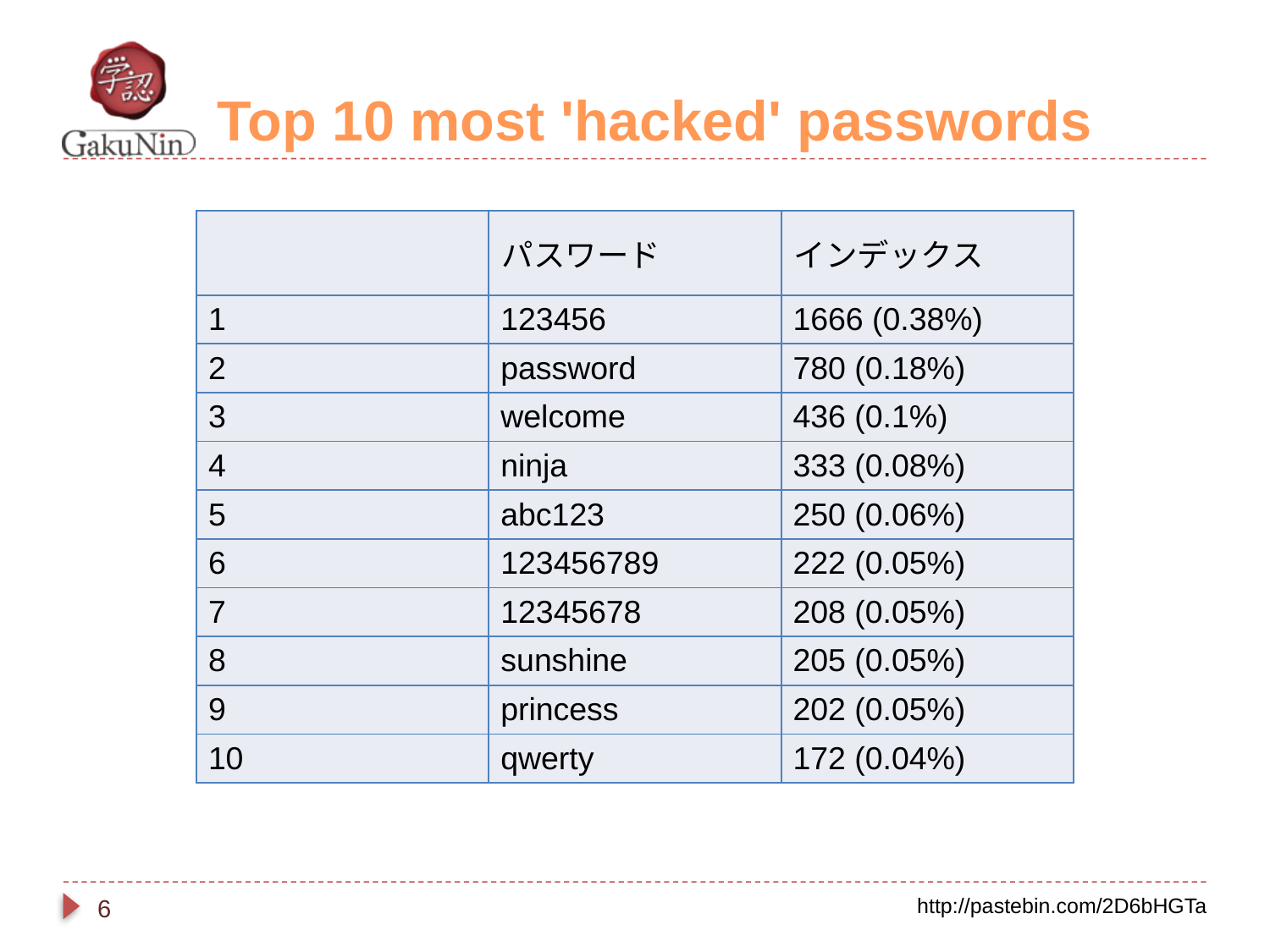

# Top 10 most 'hacked' passwords
|  | パスワード | インデックス |
| --- | --- | --- |
| 1 | 123456 | 1666 (0.38%) |
| 2 | password | 780 (0.18%) |
| 3 | welcome | 436 (0.1%) |
| 4 | ninja | 333 (0.08%) |
| 5 | abc123 | 250 (0.06%) |
| 6 | 123456789 | 222 (0.05%) |
| 7 | 12345678 | 208 (0.05%) |
| 8 | sunshine | 205 (0.05%) |
| 9 | princess | 202 (0.05%) |
| 10 | qwerty | 172 (0.04%) |
6
http://pastebin.com/2D6bHGTa